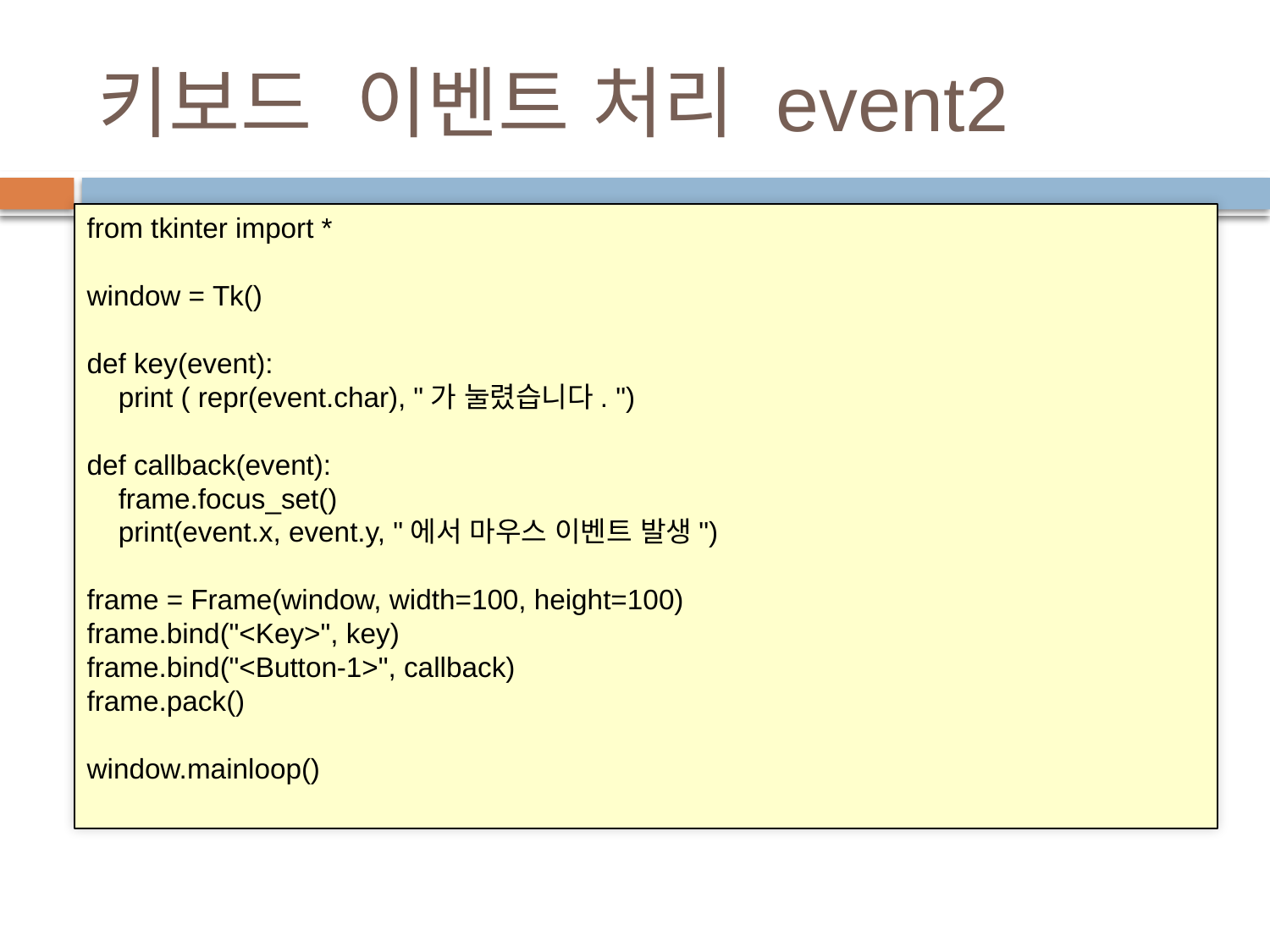

# 키보드  이벤트 처리 event2
from tkinter import *

window = Tk()

def key(event):
    print ( repr(event.char), "가 눌렸습니다. ")

def callback(event):
    frame.focus_set()
    print(event.x, event.y, "에서 마우스 이벤트 발생")

frame = Frame(window, width=100, height=100)
frame.bind("<Key>", key)
frame.bind("<Button-1>", callback)
frame.pack()

window.mainloop()